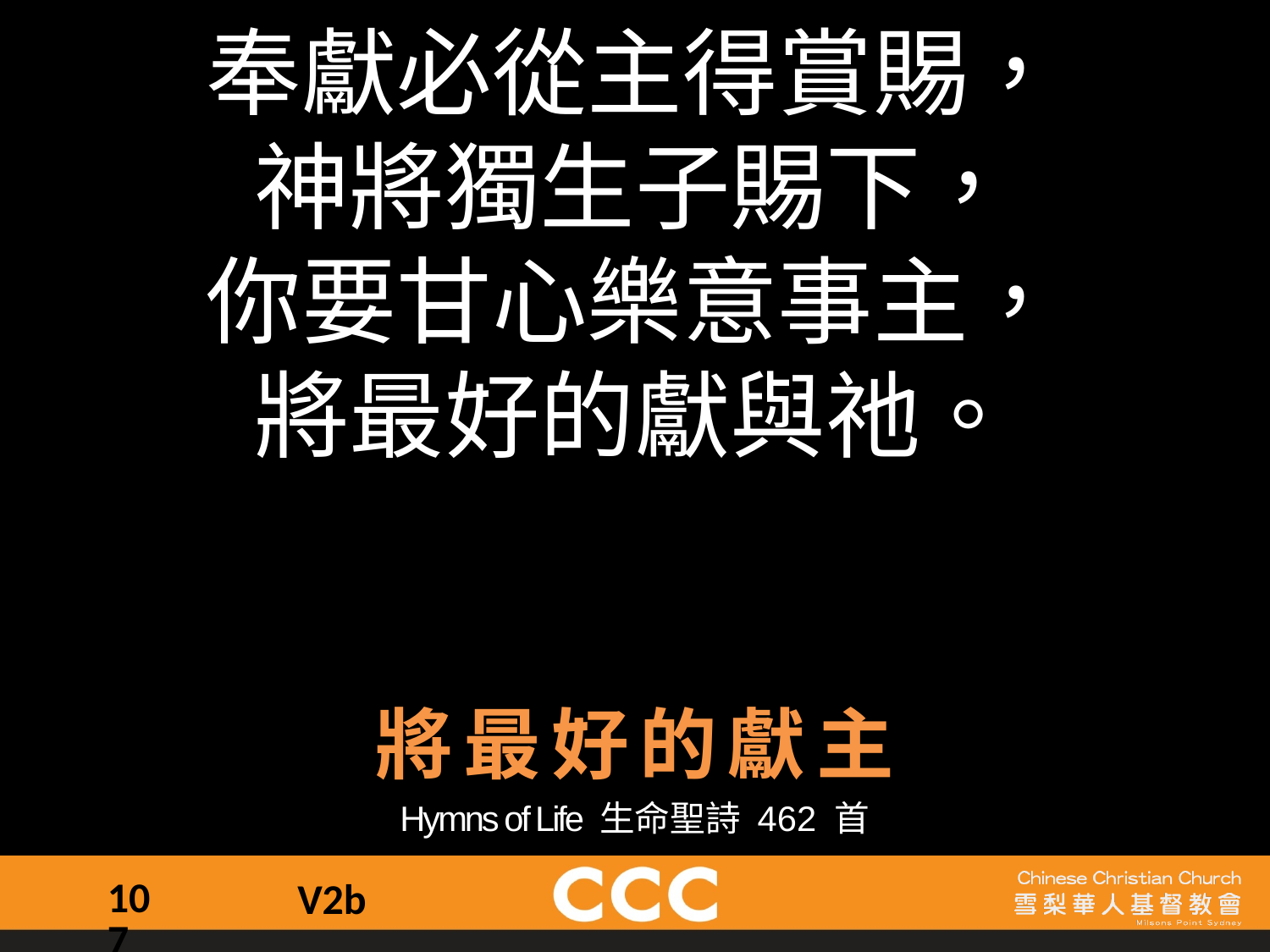

奉獻必從主得賞賜，
神將獨生子賜下，
你要甘心樂意事主，
將最好的獻與祂。
將最好的獻主
Hymns of Life 生命聖詩 462 首
107
V2b